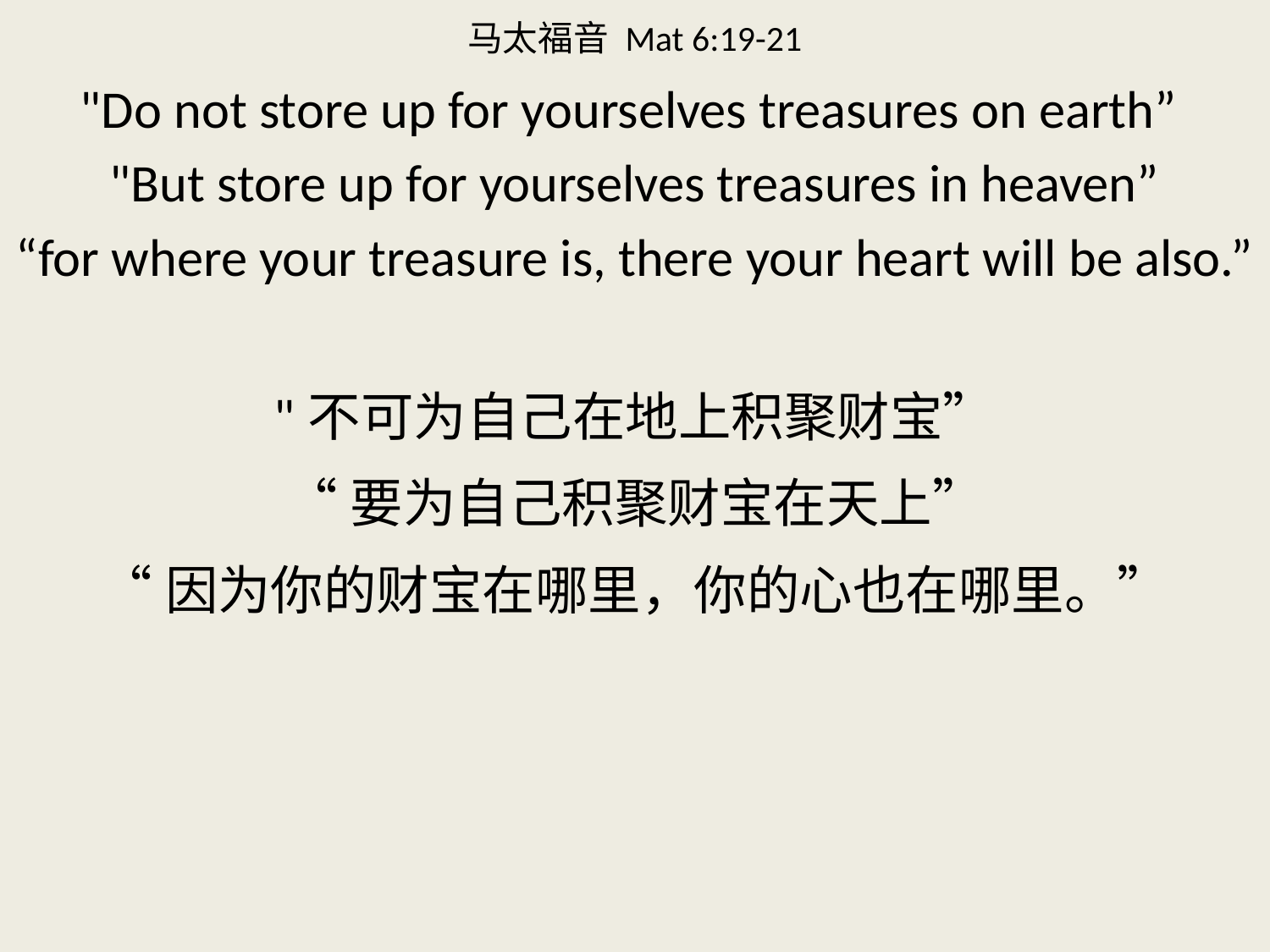

# 马太福音 Mat 6:19-21
"Do not store up for yourselves treasures on earth”
"But store up for yourselves treasures in heaven”
“for where your treasure is, there your heart will be also.”

"不可为自己在地上积聚财宝”
“要为自己积聚财宝在天上”
“因为你的财宝在哪里，你的心也在哪里。”